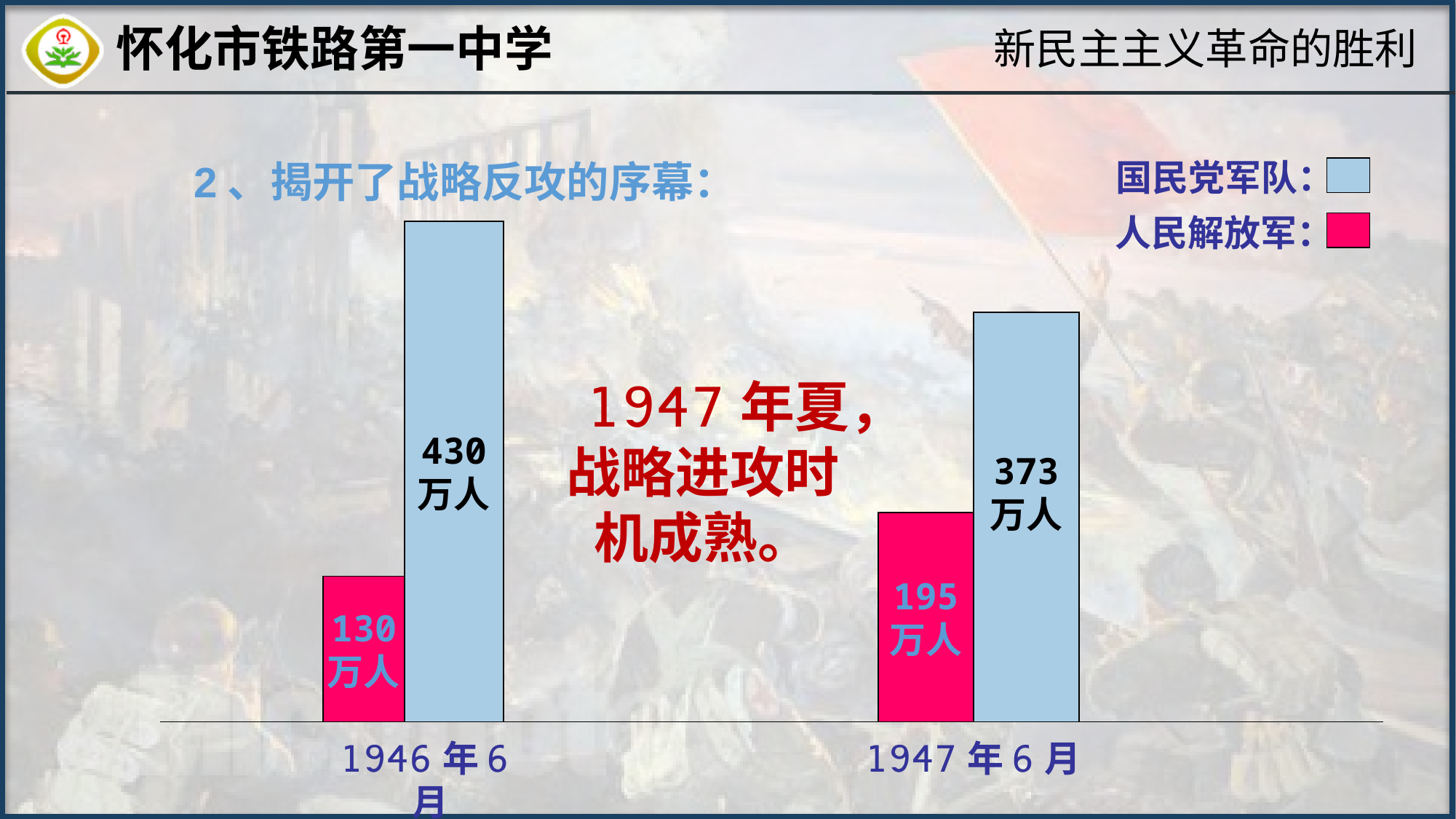

新民主主义革命的胜利
2、揭开了战略反攻的序幕：

国民党军队：

人民解放军：

430
万人
373
万人

  1947年夏，战略进攻时机成熟。
195
万人
130
万人
1946年6月
1947年6月